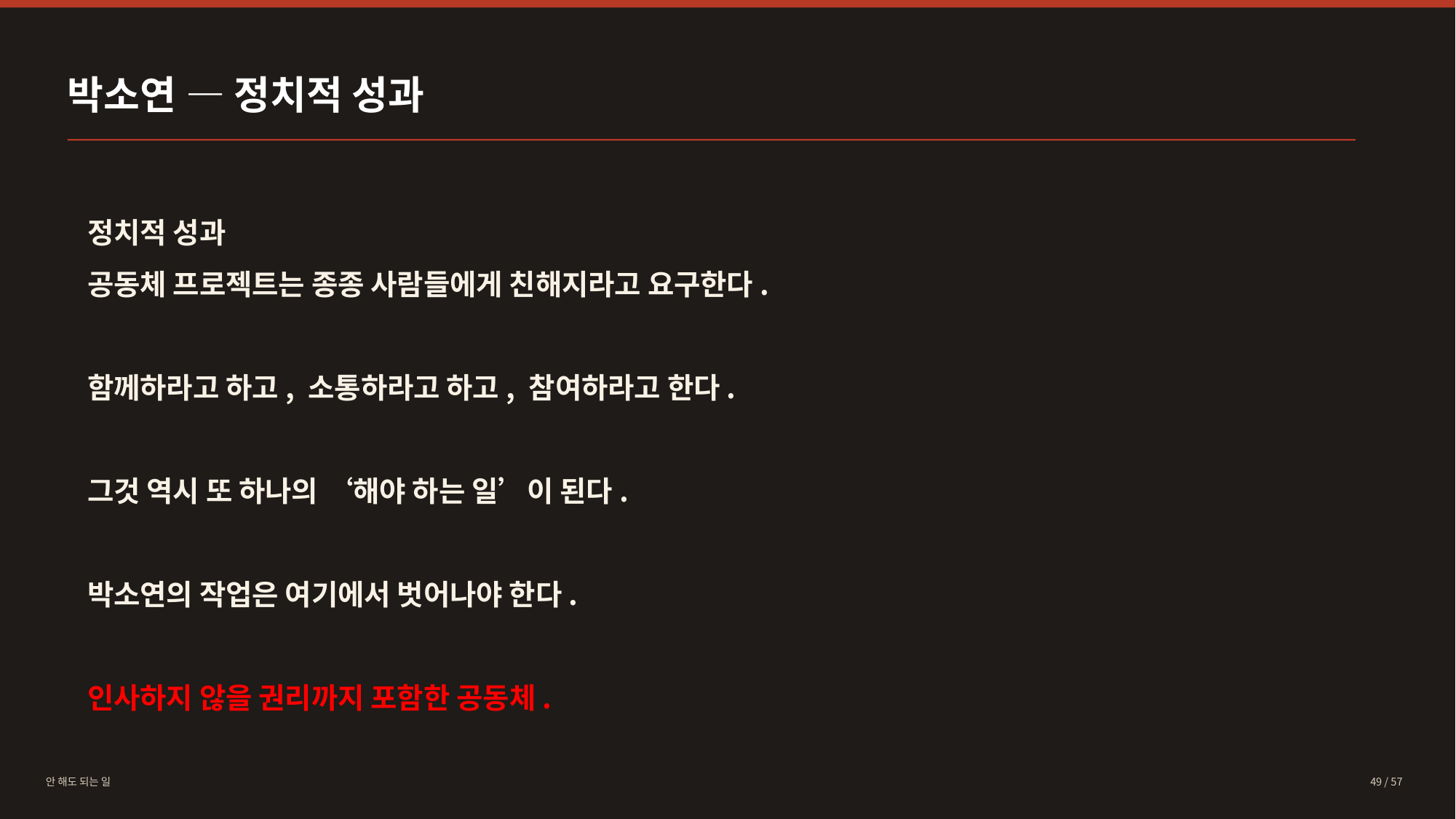

박소연 — 정치적 성과

정치적 성과
공동체 프로젝트는 종종 사람들에게 친해지라고 요구한다.

함께하라고 하고, 소통하라고 하고, 참여하라고 한다.

그것 역시 또 하나의 ‘해야 하는 일’이 된다.

박소연의 작업은 여기에서 벗어나야 한다.

인사하지 않을 권리까지 포함한 공동체.
안 해도 되는 일
49 / 57